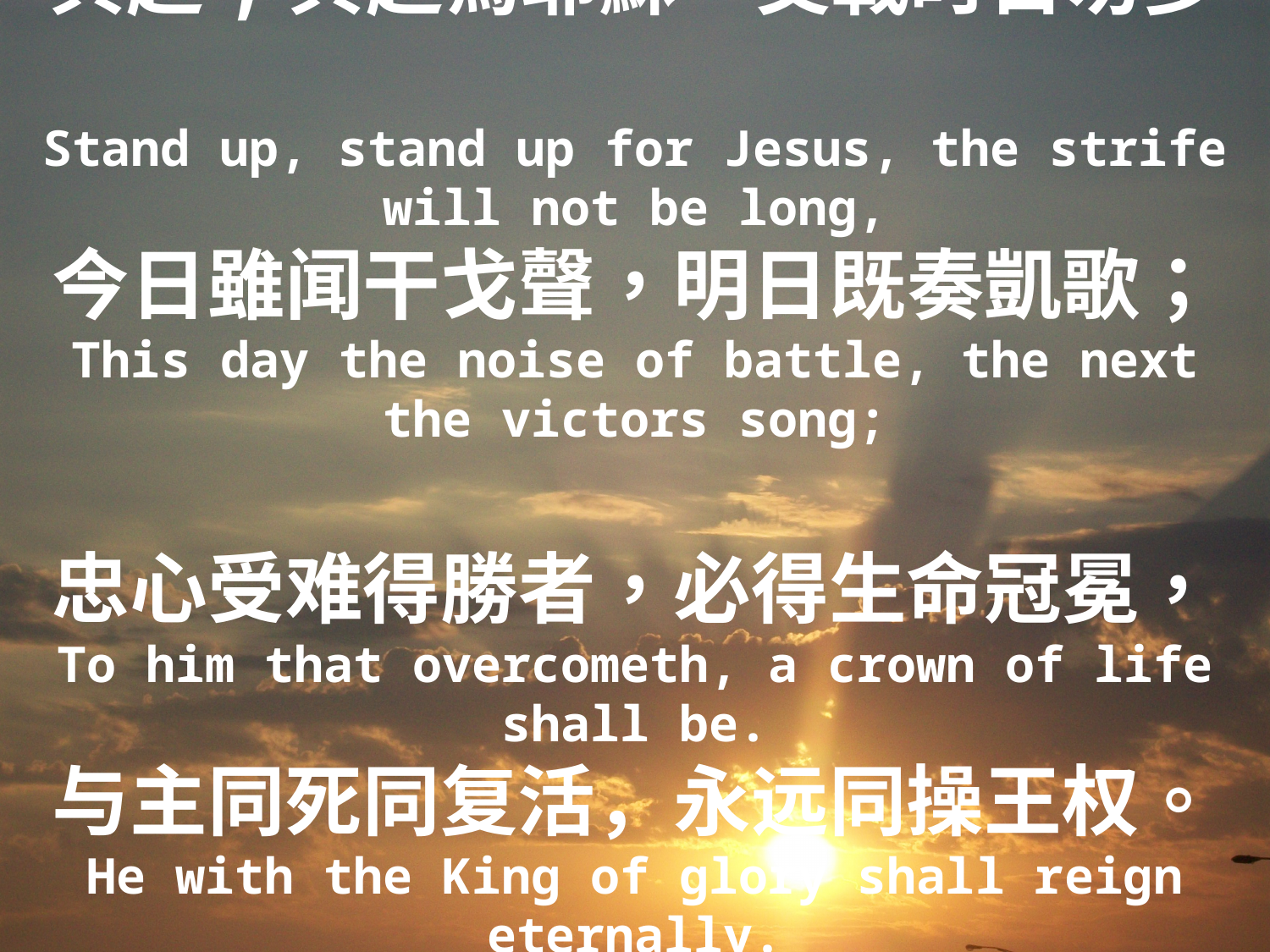

# 興起,興起為耶穌，交戰时日勿多， Stand up, stand up for Jesus, the strife will not be long, 今日雖闻干戈聲，明日既奏凱歌； This day the noise of battle, the next the victors song; 忠心受难得勝者，必得生命冠冕， To him that overcometh, a crown of life shall be. 与主同死同复活，永远同操王权。 He with the King of glory shall reign eternally.